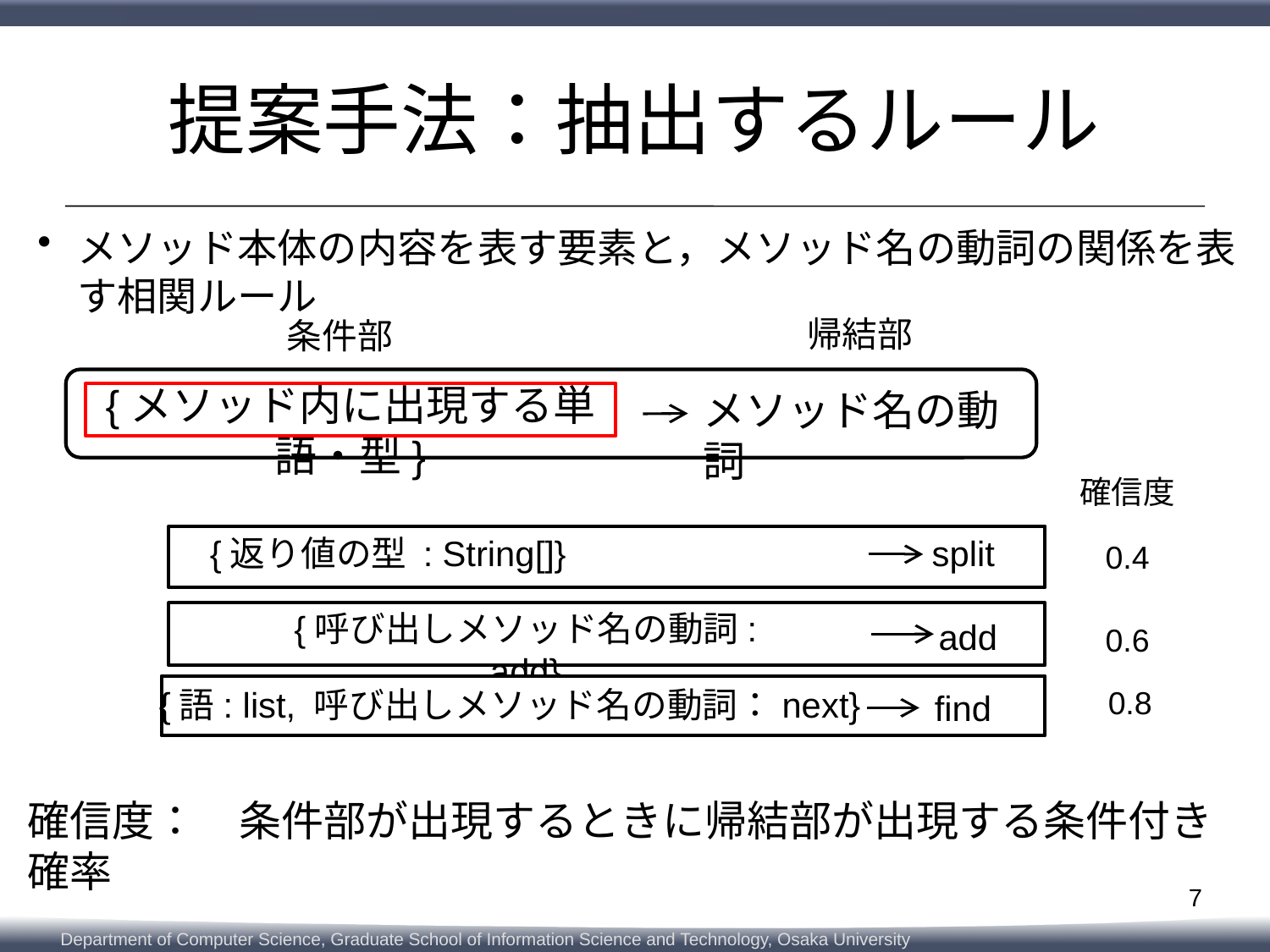

# 提案手法：抽出するルール
メソッド本体の内容を表す要素と，メソッド名の動詞の関係を表す相関ルール
帰結部
条件部

{メソッド内に出現する単語・型}
メソッド名の動詞

確信度
split
{返り値の型 : String[]}

0.4
{呼び出しメソッド名の動詞: add}

add
0.6

{語: list, 呼び出しメソッド名の動詞：next}
find
0.8
確信度：　条件部が出現するときに帰結部が出現する条件付き確率
7